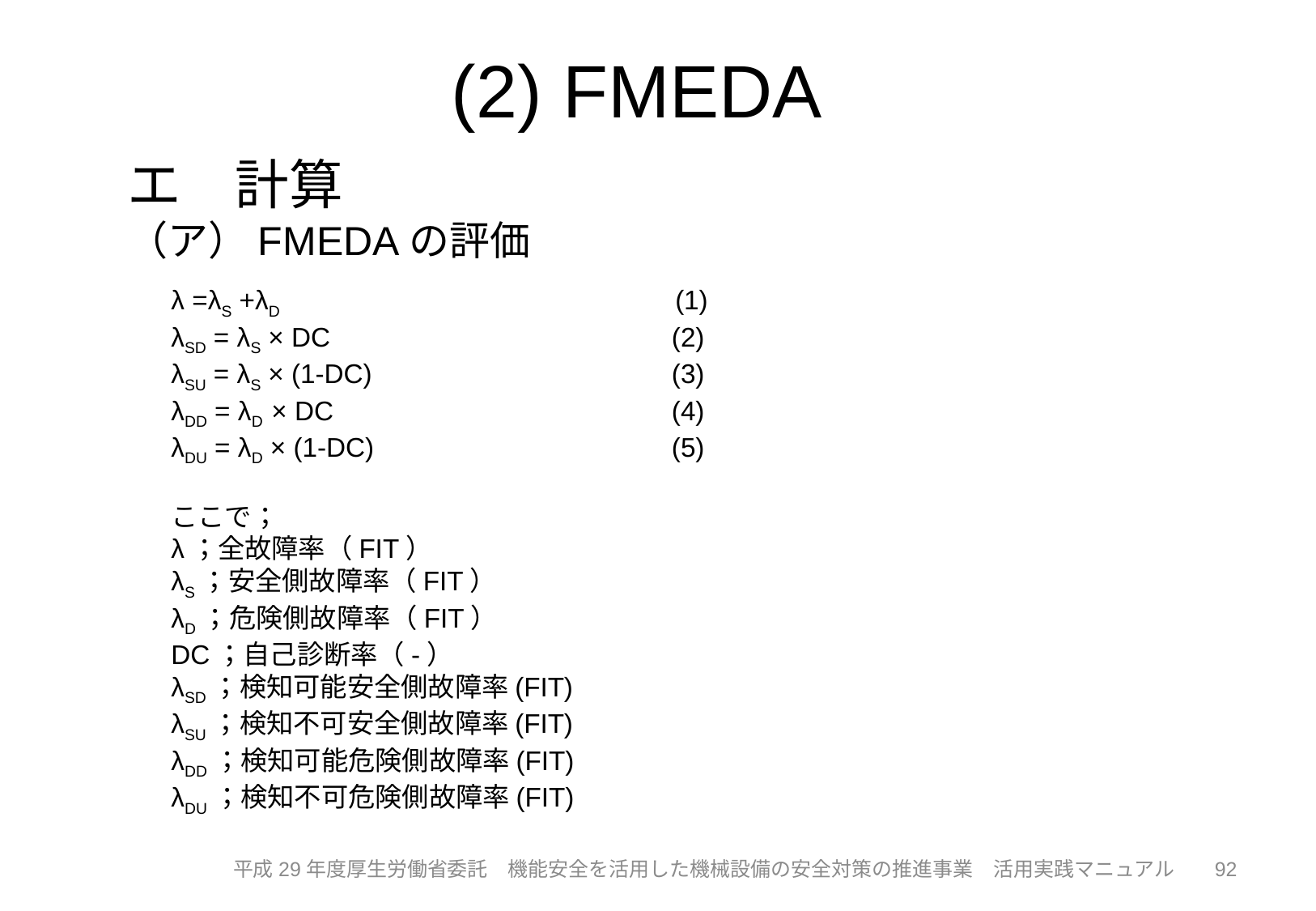

# (2) FMEDA
エ　計算
（ア）FMEDAの評価
λ =λS +λD                                         　	  (1)
λSD = λS × DC                                     	  (2)
λSU = λS × (1-DC)                                	  (3)
λDD = λD  × DC                                   	  (4)
λDU = λD × (1-DC)                               	  (5)

ここで；
λ；全故障率（FIT）
λS；安全側故障率（FIT）
λD；危険側故障率（FIT）
DC；自己診断率（-）
λSD；検知可能安全側故障率(FIT)
λSU；検知不可安全側故障率(FIT)
λDD；検知可能危険側故障率(FIT)
λDU；検知不可危険側故障率(FIT)

92
平成29年度厚生労働省委託　機能安全を活用した機械設備の安全対策の推進事業　活用実践マニュアル